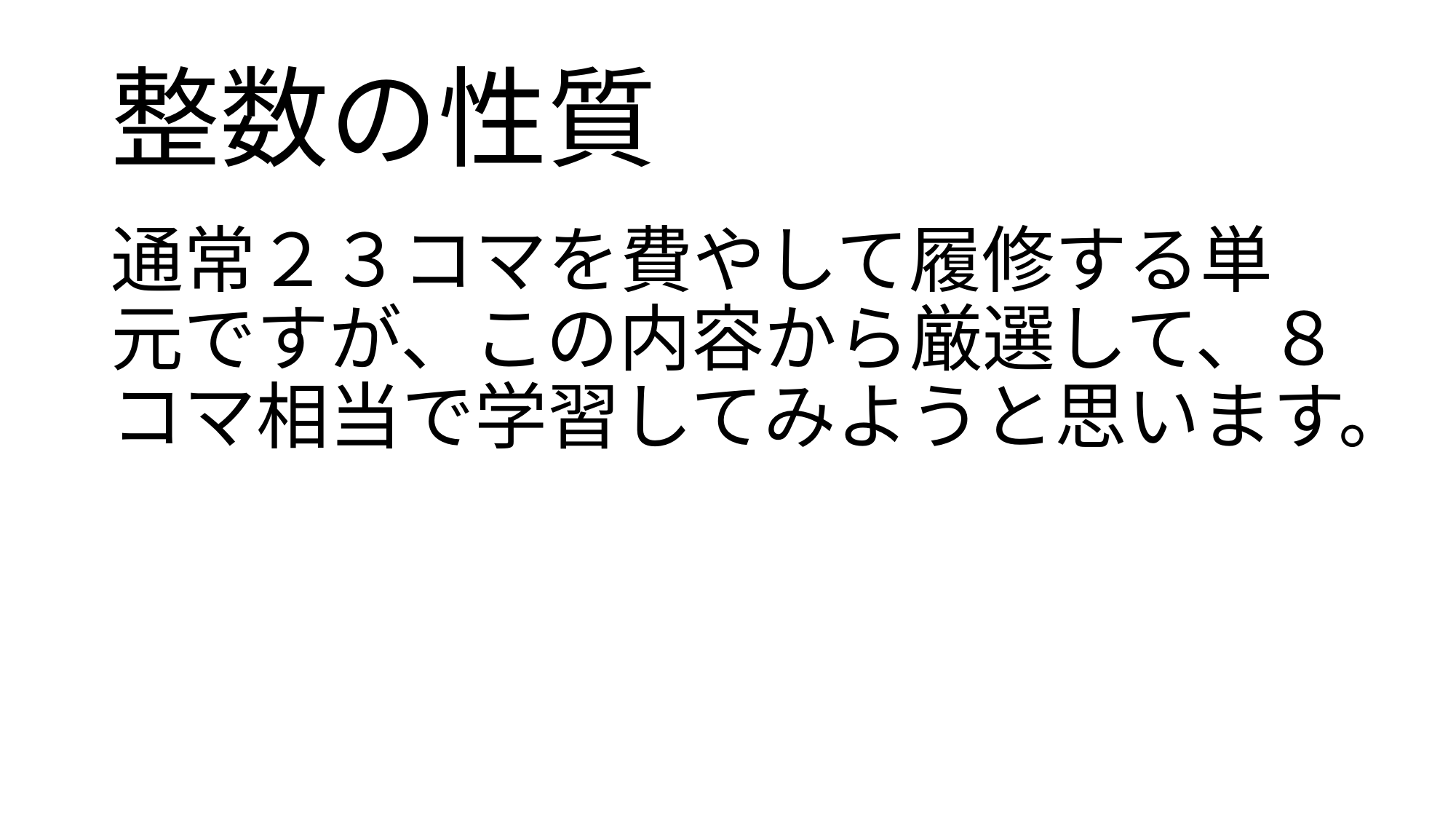

# 整数の性質
通常２３コマを費やして履修する単元ですが、この内容から厳選して、８コマ相当で学習してみようと思います。